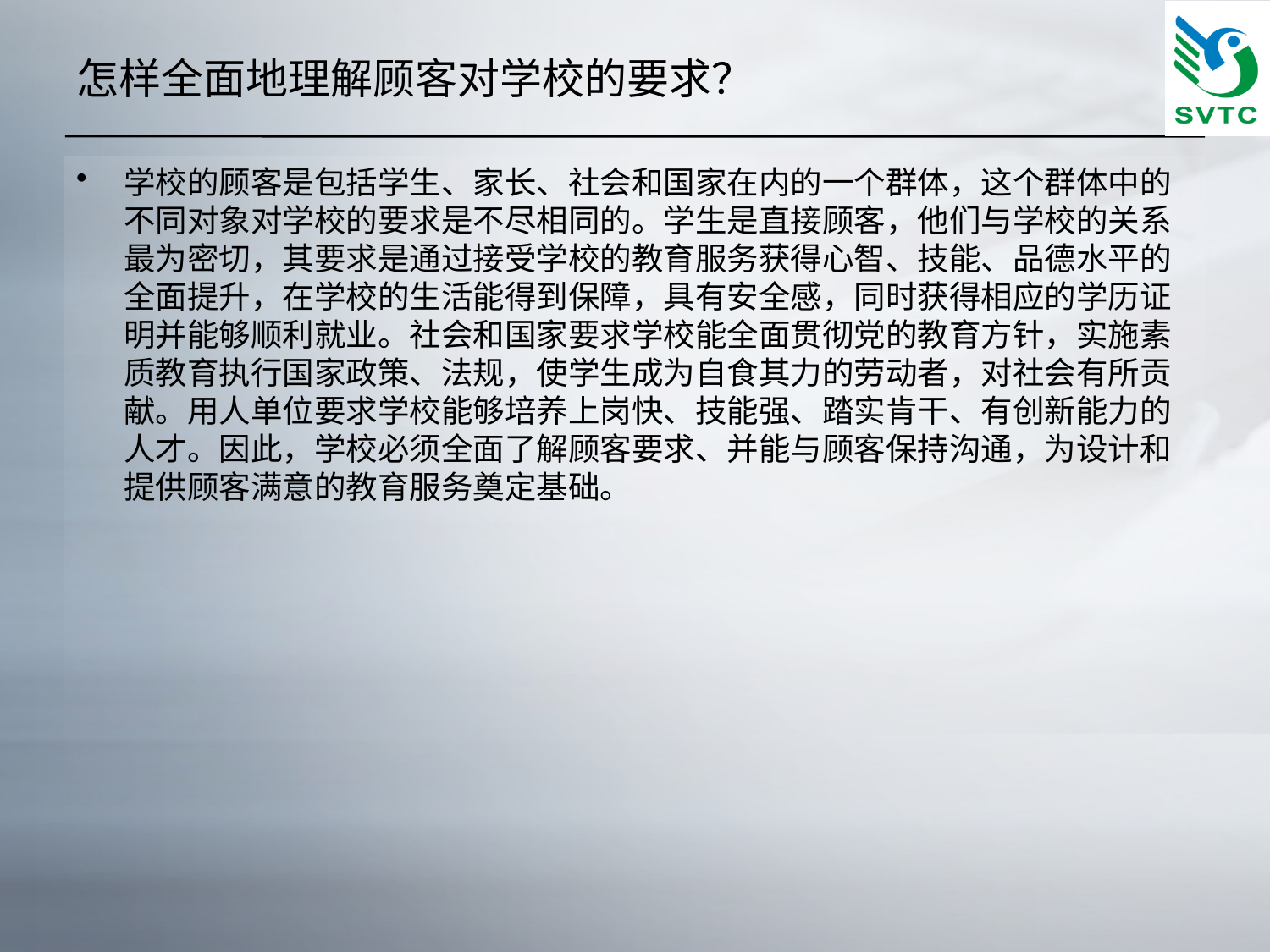

# 怎样全面地理解顾客对学校的要求？
学校的顾客是包括学生、家长、社会和国家在内的一个群体，这个群体中的不同对象对学校的要求是不尽相同的。学生是直接顾客，他们与学校的关系最为密切，其要求是通过接受学校的教育服务获得心智、技能、品德水平的全面提升，在学校的生活能得到保障，具有安全感，同时获得相应的学历证明并能够顺利就业。社会和国家要求学校能全面贯彻党的教育方针，实施素质教育执行国家政策、法规，使学生成为自食其力的劳动者，对社会有所贡献。用人单位要求学校能够培养上岗快、技能强、踏实肯干、有创新能力的人才。因此，学校必须全面了解顾客要求、并能与顾客保持沟通，为设计和提供顾客满意的教育服务奠定基础。